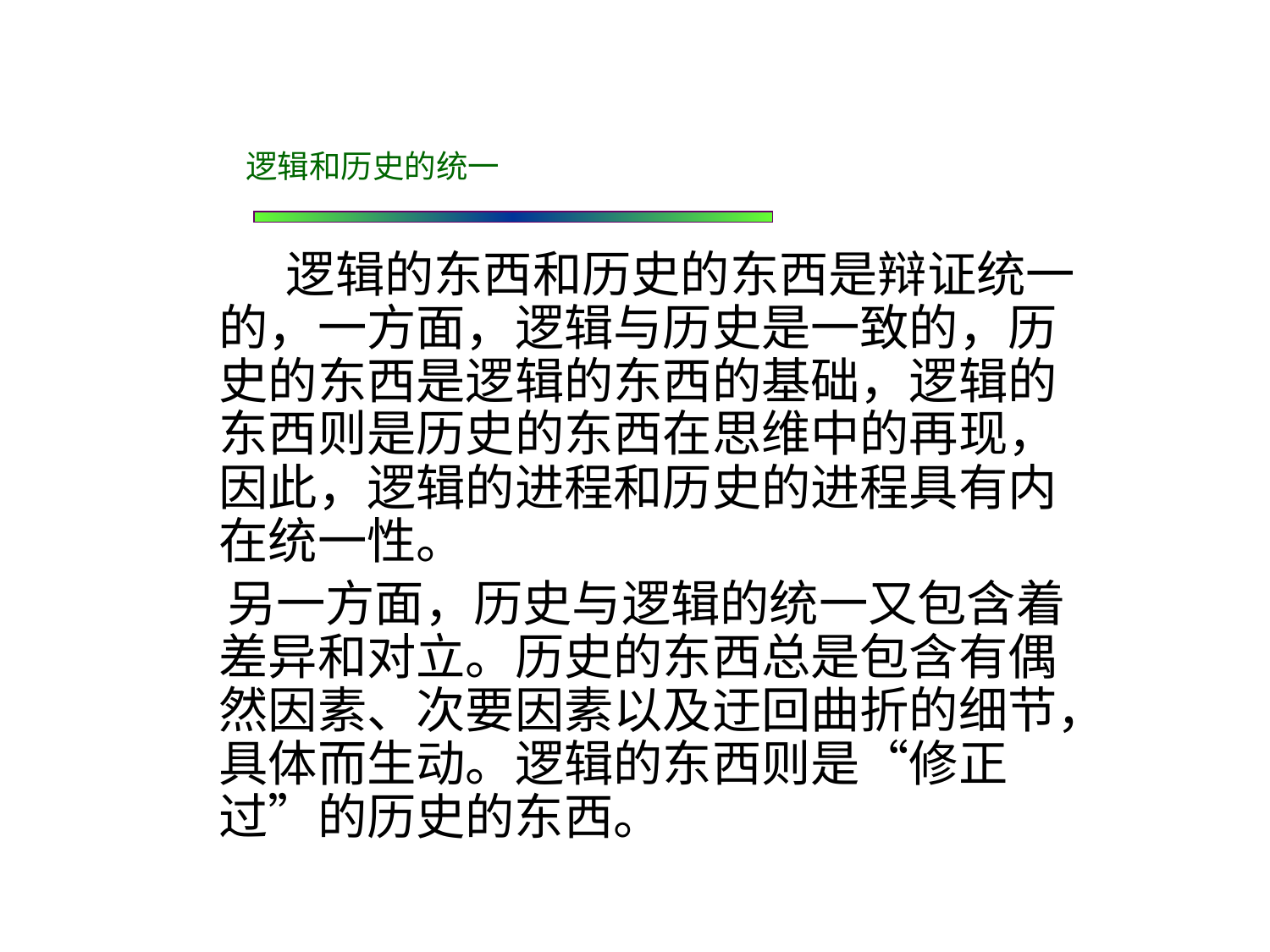

逻辑和历史的统一

           逻辑的东西和历史的东西是辩证统一的，一方面，逻辑与历史是一致的，历史的东西是逻辑的东西的基础，逻辑的东西则是历史的东西在思维中的再现，因此，逻辑的进程和历史的进程具有内在统一性。
    另一方面，历史与逻辑的统一又包含着差异和对立。历史的东西总是包含有偶然因素、次要因素以及迂回曲折的细节，具体而生动。逻辑的东西则是“修正过”的历史的东西。